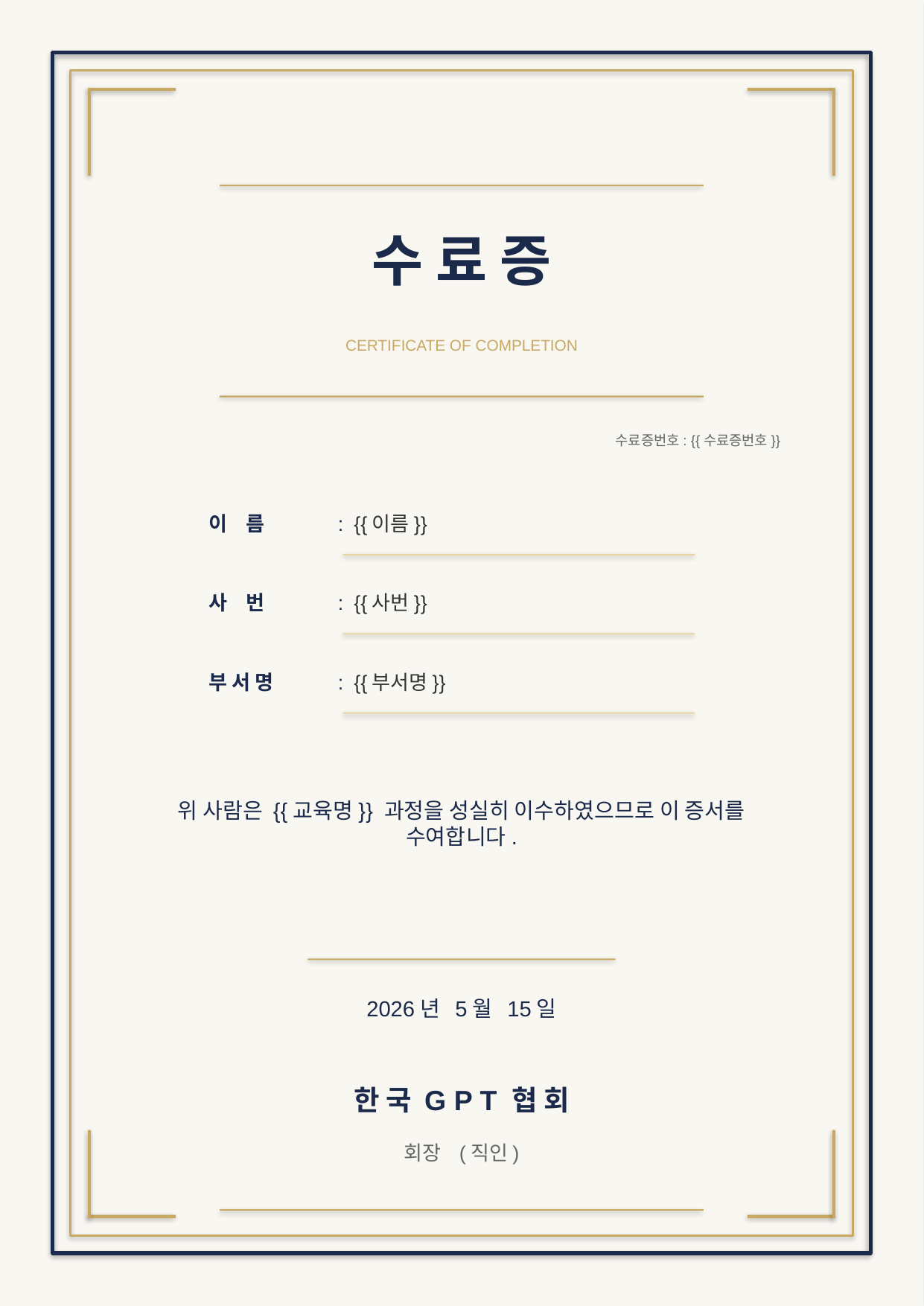

수 료 증
CERTIFICATE OF COMPLETION

수료증번호: {{수료증번호}}
이    름
:
{{이름}}

사    번
:
{{사번}}

부 서 명
:
{{부서명}}

위 사람은 {{교육명}} 과정을 성실히 이수하였으므로 이 증서를 수여합니다.

2026년  5월  15일
한 국 G P T 협 회

회장   (직인)